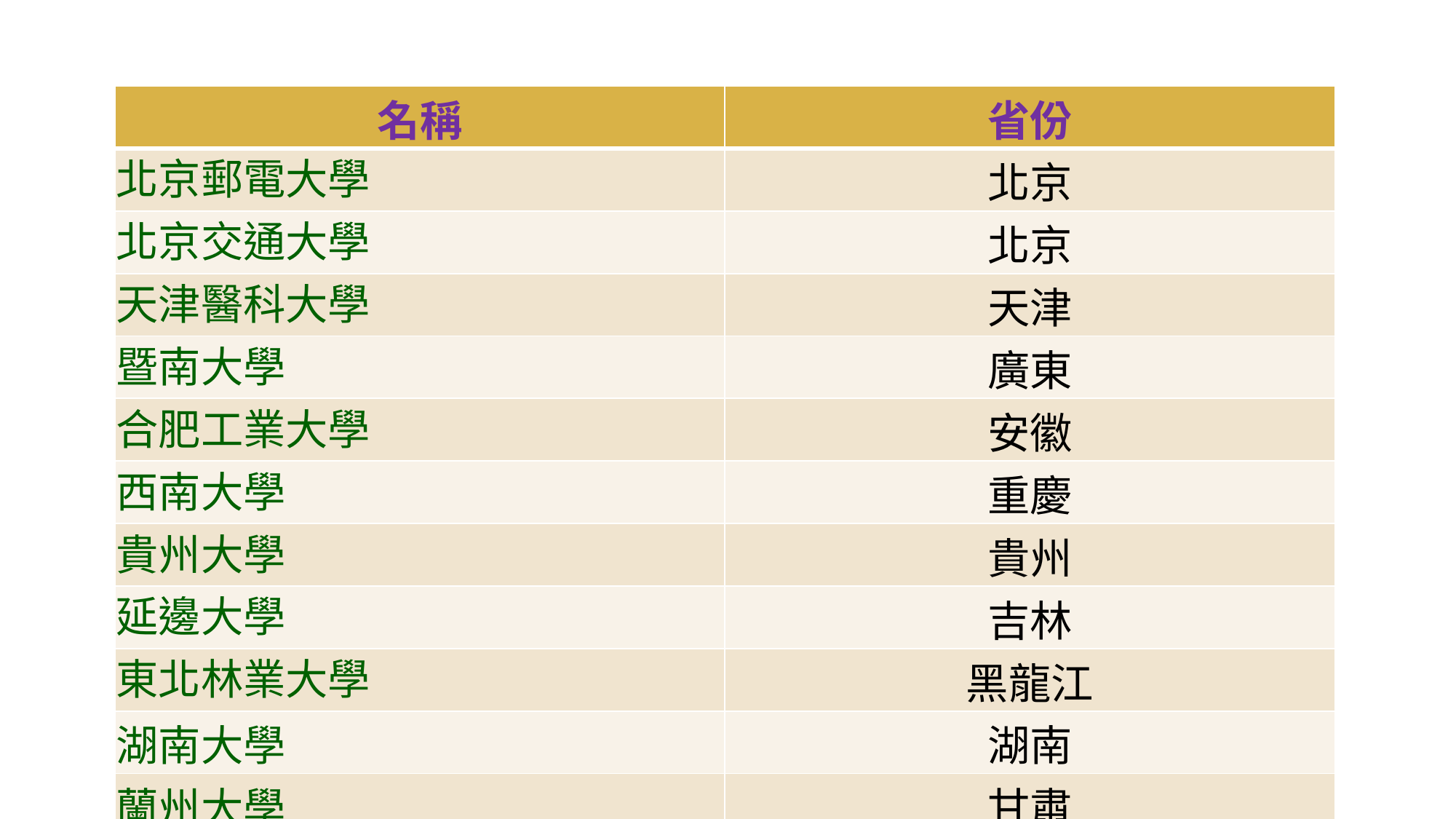

| 名稱 | 省份 |
| --- | --- |
| 北京郵電大學 | 北京 |
| 北京交通大學 | 北京 |
| 天津醫科大學 | 天津 |
| 暨南大學 | 廣東 |
| 合肥工業大學 | 安徽 |
| 西南大學 | 重慶 |
| 貴州大學 | 貴州 |
| 延邊大學 | 吉林 |
| 東北林業大學 | 黑龍江 |
| 湖南大學 | 湖南 |
| 蘭州大學 | 甘肅 |
17